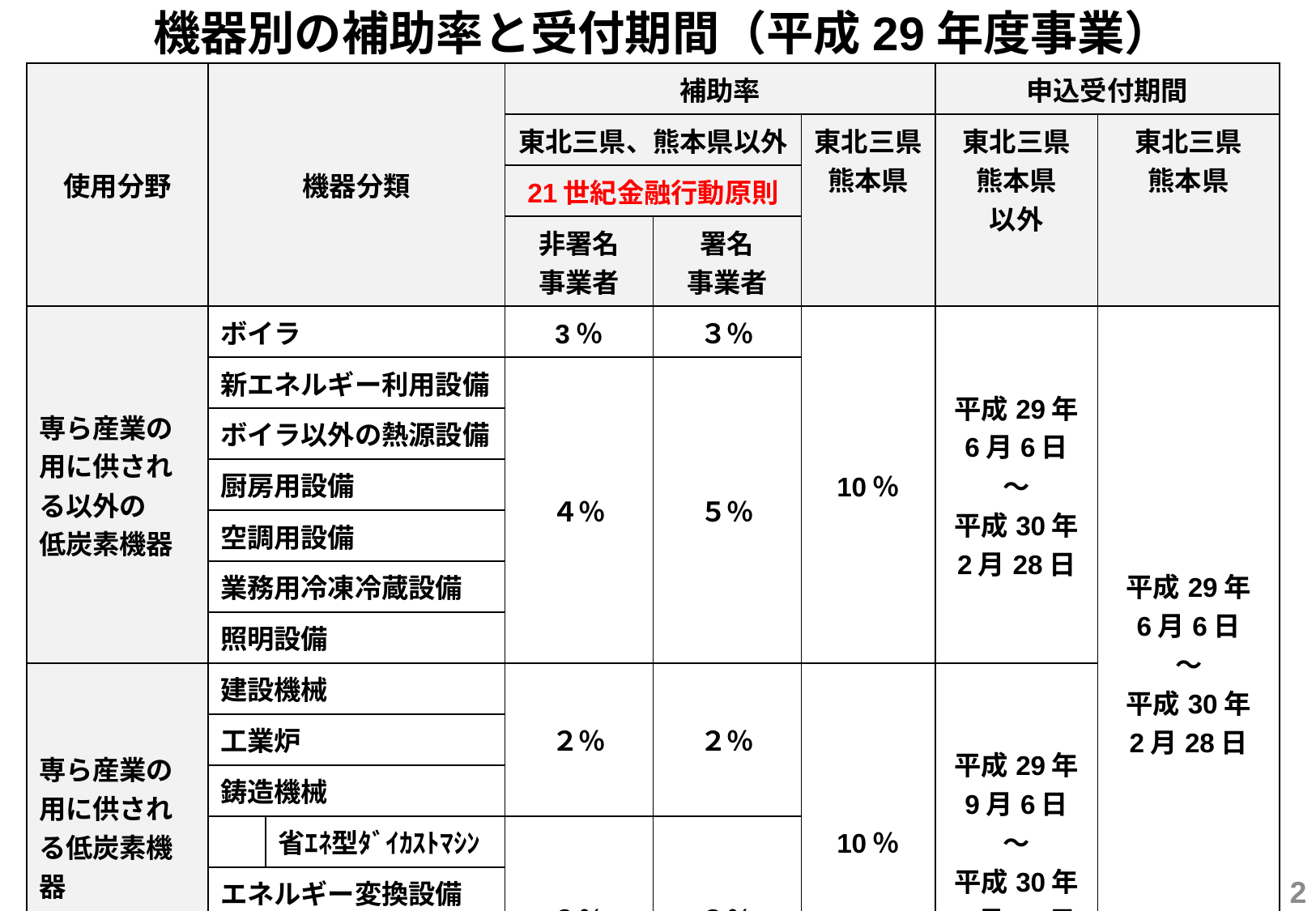

機器別の補助率と受付期間（平成29年度事業）
| 使用分野 | 機器分類 |  | 補助率 |  |  | 申込受付期間 |  |
| --- | --- | --- | --- | --- | --- | --- | --- |
|  |  |  | 東北三県、熊本県以外 |  | 東北三県 熊本県 | 東北三県 熊本県 以外 | 東北三県 熊本県 |
|  |  |  | 21世紀金融行動原則 |  |  |  |  |
|  |  |  | 非署名 事業者 | 署名 事業者 |  |  |  |
| 専ら産業の用に供される以外の 低炭素機器 | ボイラ |  | 3％ | ３％ | 10％ | 平成29年 6月6日 ～ 平成30年 2月28日 | 平成29年 6月6日 ～ 平成30年 2月28日 |
|  | 新エネルギー利用設備 |  | ４％ | ５％ |  |  |  |
|  | ボイラ以外の熱源設備 |  |  |  |  |  |  |
|  | 厨房用設備 |  |  |  |  |  |  |
|  | 空調用設備 |  |  |  |  |  |  |
|  | 業務用冷凍冷蔵設備 |  |  |  |  |  |  |
|  | 照明設備 |  |  |  |  |  |  |
| 専ら産業の用に供される低炭素機器 | 建設機械 |  | ２％ | ２％ | 10％ | 平成29年 9月6日 ～ 平成30年 2月28日 |  |
|  | 工業炉 |  |  |  |  |  |  |
|  | 鋳造機械 |  |  |  |  |  |  |
|  |  | 省ｴﾈ型ﾀﾞｲｶｽﾄﾏｼﾝ | ２％ | ３％ |  |  |  |
|  | エネルギー変換設備 |  |  |  |  |  |  |
|  | 工作機械 |  |  |  |  |  |  |
|  | 鍛圧機械 |  |  |  |  |  |  |
2